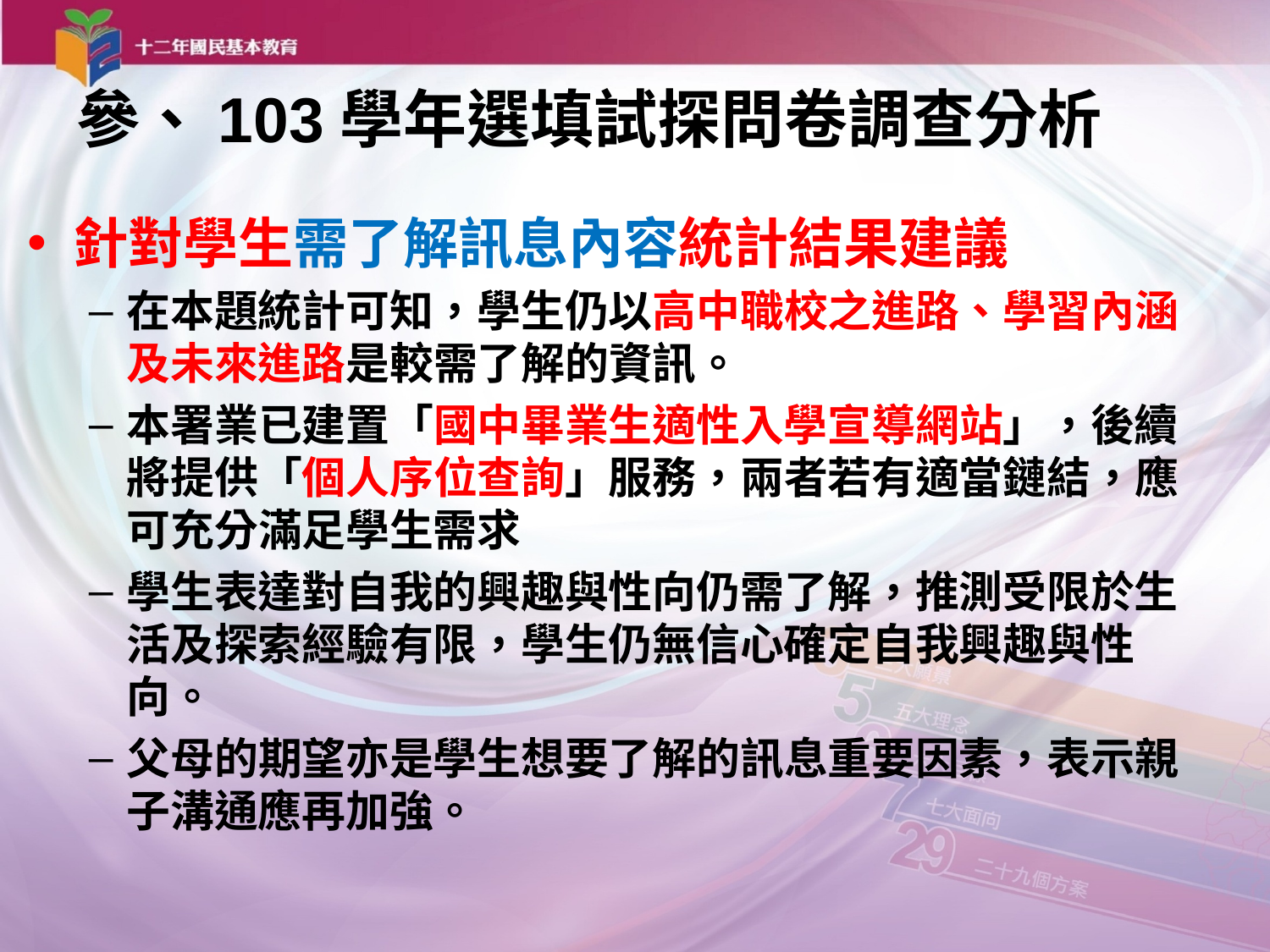

# 參、103學年選填試探問卷調查分析
針對學生需了解訊息內容統計結果建議
在本題統計可知，學生仍以高中職校之進路、學習內涵及未來進路是較需了解的資訊。
本署業已建置「國中畢業生適性入學宣導網站」，後續將提供「個人序位查詢」服務，兩者若有適當鏈結，應可充分滿足學生需求
學生表達對自我的興趣與性向仍需了解，推測受限於生活及探索經驗有限，學生仍無信心確定自我興趣與性向。
父母的期望亦是學生想要了解的訊息重要因素，表示親子溝通應再加強。